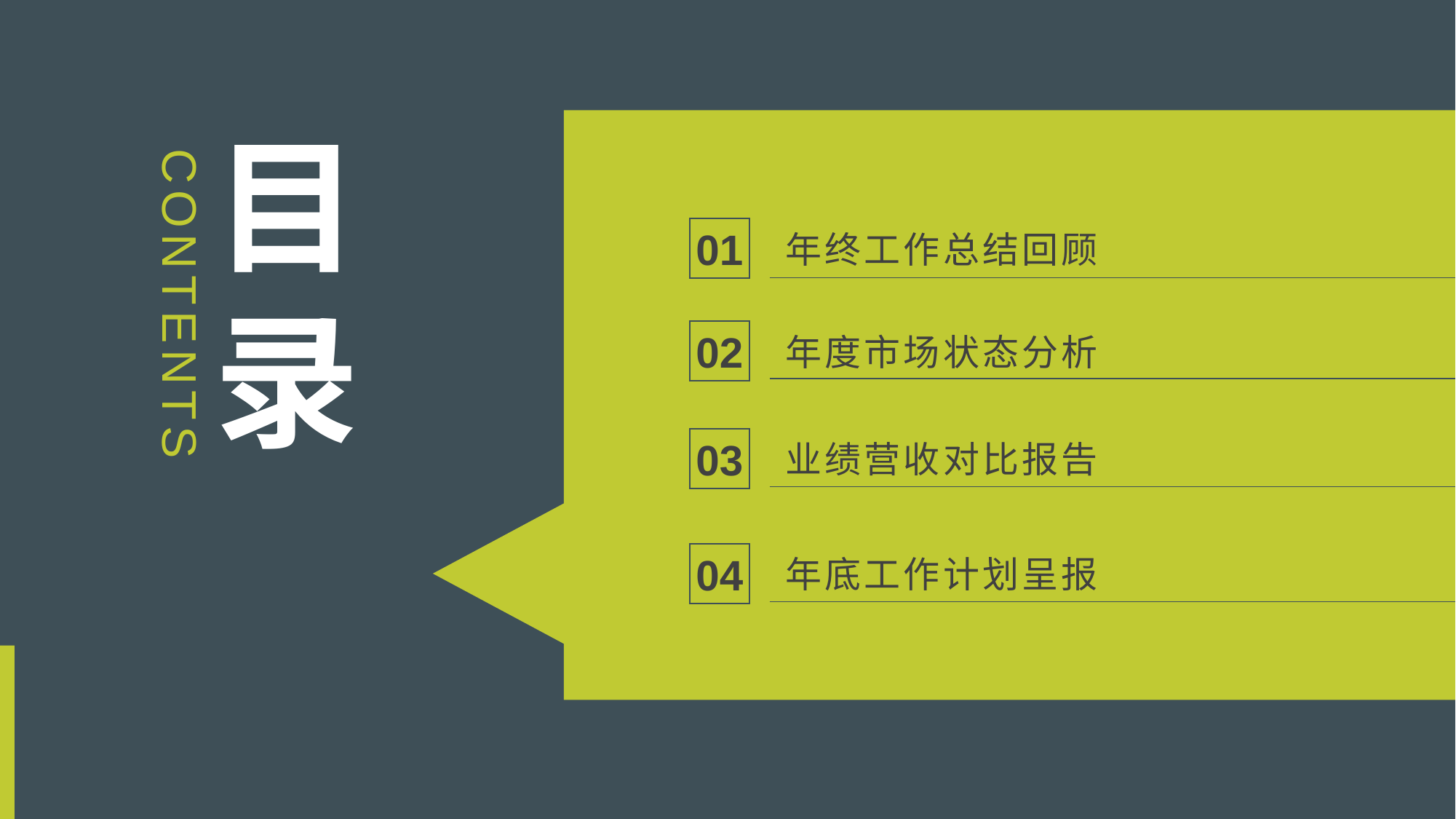

目
录

01
年终工作总结回顾
CONTENTS
02
年度市场状态分析
03
业绩营收对比报告
04
年底工作计划呈报